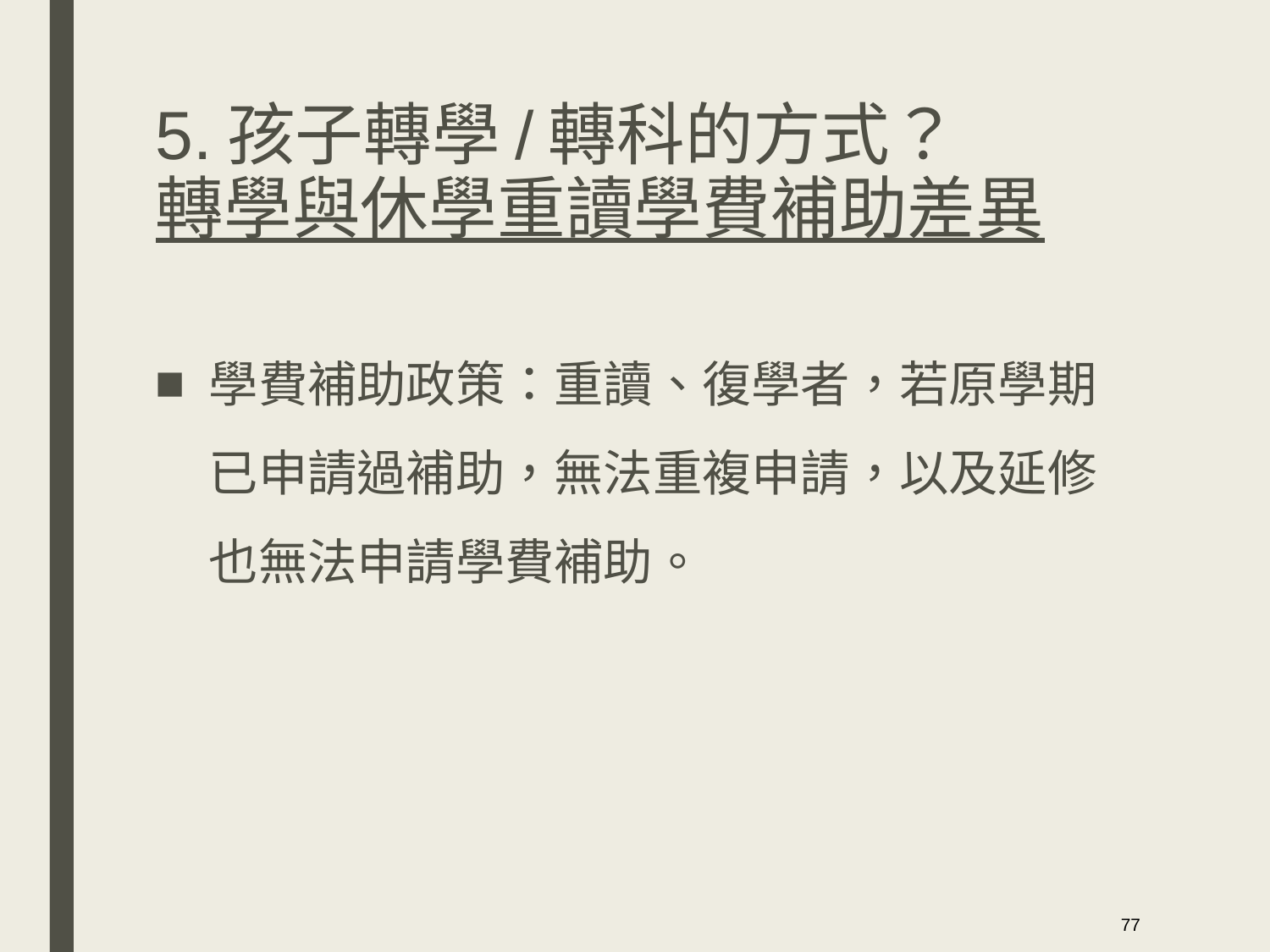

# 5.孩子轉學/轉科的方式？ 轉學與休學重讀學費補助差異
學費補助政策：重讀、復學者，若原學期已申請過補助，無法重複申請，以及延修也無法申請學費補助。
77